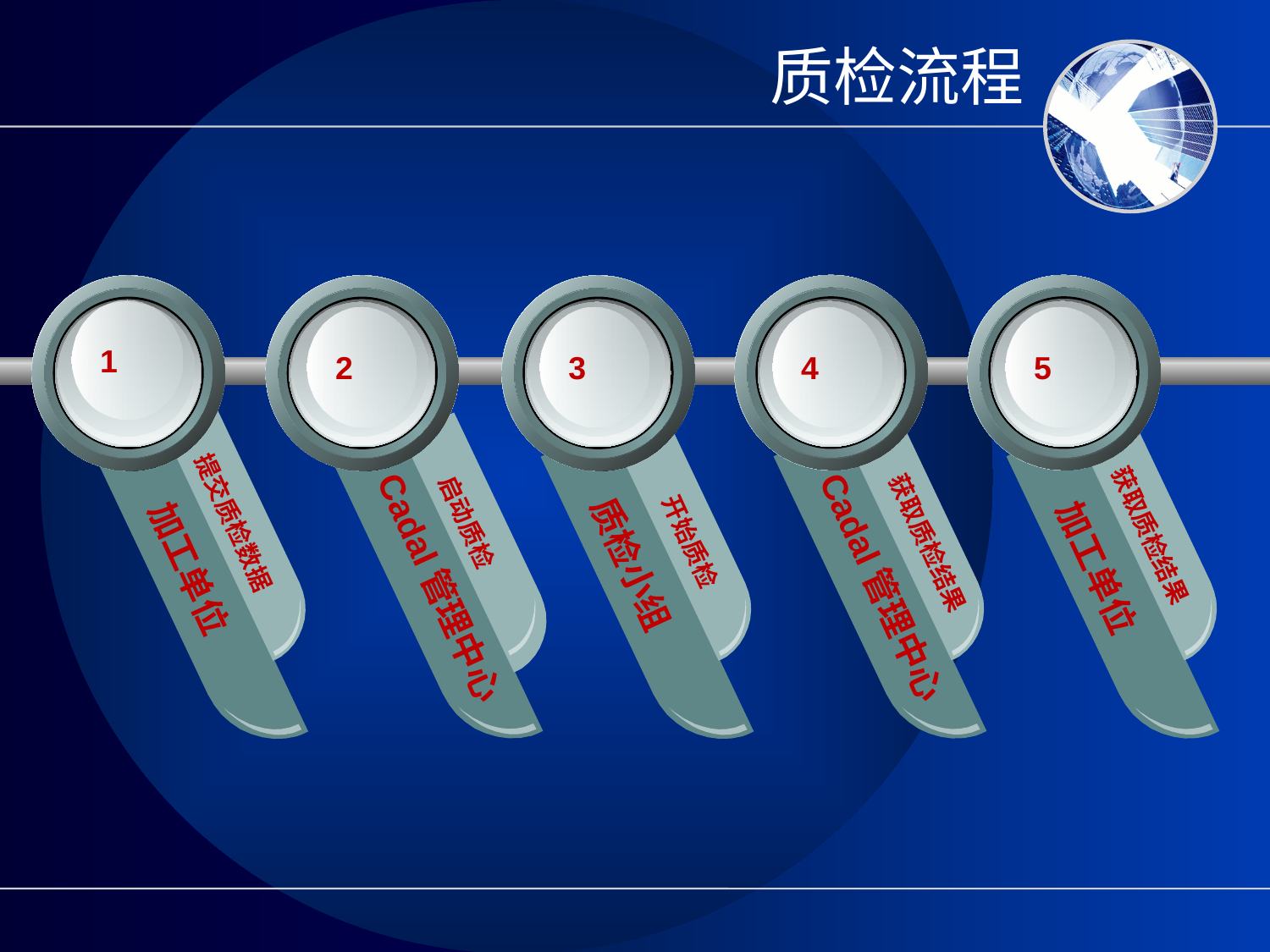

# 质检流程

1

启动质检
提交质检数据
获取质检结果

开始质检
获取质检结果
质检小组
加工单位
加工单位
Cadal管理中心
Cadal管理中心
2
3
4
5